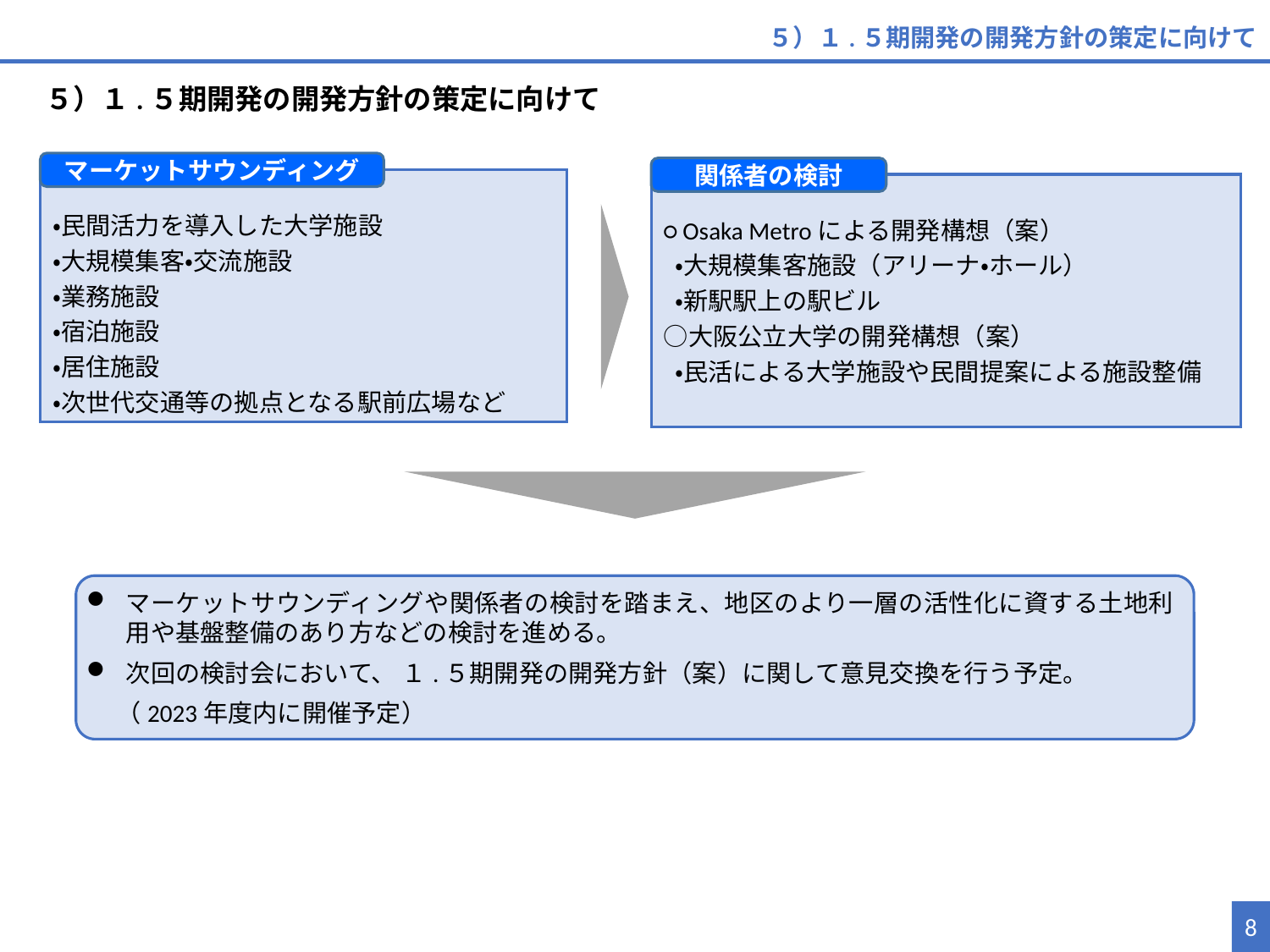

５）１.５期開発の開発方針の策定に向けて
５）１.５期開発の開発方針の策定に向けて
マーケットサウンディング
関係者の検討

・民間活力を導入した大学施設
・大規模集客・交流施設
・業務施設
・宿泊施設
・居住施設
・次世代交通等の拠点となる駅前広場など

○ Osaka Metroによる開発構想（案）
 ・大規模集客施設（アリーナ・ホール）
 ・新駅駅上の駅ビル
○大阪公立大学の開発構想（案）
 ・民活による大学施設や民間提案による施設整備

マーケットサウンディングや関係者の検討を踏まえ、地区のより一層の活性化に資する土地利用や基盤整備のあり方などの検討を進める。
次回の検討会において、 １.５期開発の開発方針（案）に関して意見交換を行う予定。
　 （2023年度内に開催予定）
8